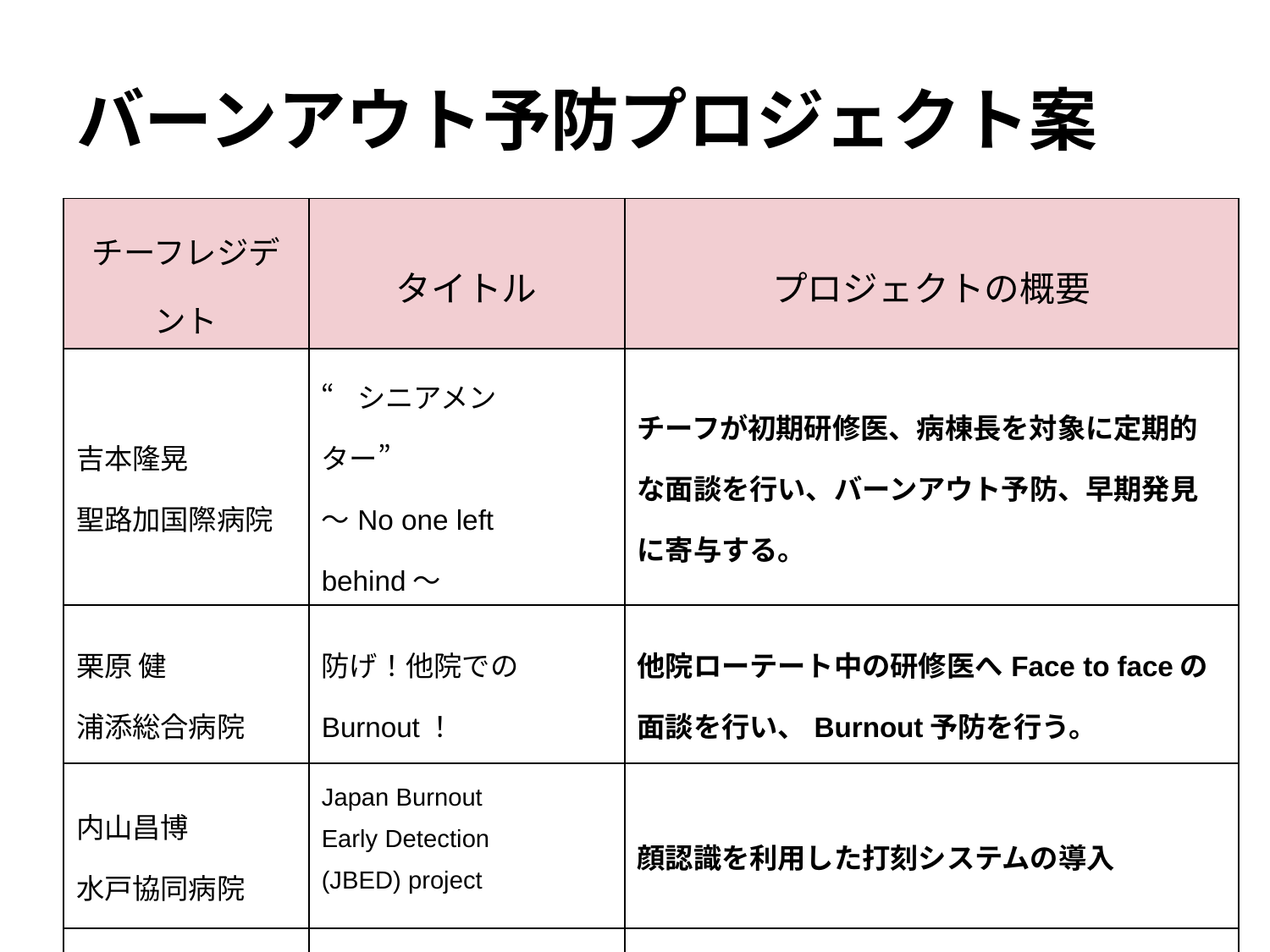

# バーンアウト予防プロジェクト案
| チーフレジデント | タイトル |  | プロジェクトの概要 |
| --- | --- | --- | --- |
| 吉本隆晃     聖路加国際病院 | “シニアメンター” 〜No one left behind〜 |  | チーフが初期研修医、病棟長を対象に定期的な面談を行い、バーンアウト予防、早期発見に寄与する。 |
| 栗原 健 浦添総合病院 | 防げ！他院でのBurnout！ |  | 他院ローテート中の研修医へFace to faceの面談を行い、Burnout予防を行う。 |
| 内山昌博     水戸協同病院 | Japan Burnout Early Detection (JBED) project |  | 顔認識を利用した打刻システムの導入 |
| 宮田豊大     亀田総合病院 | Kameda GIM mentoring project |  | メンタリンググループによるキャリア継続支援とバーンアウト予防 |